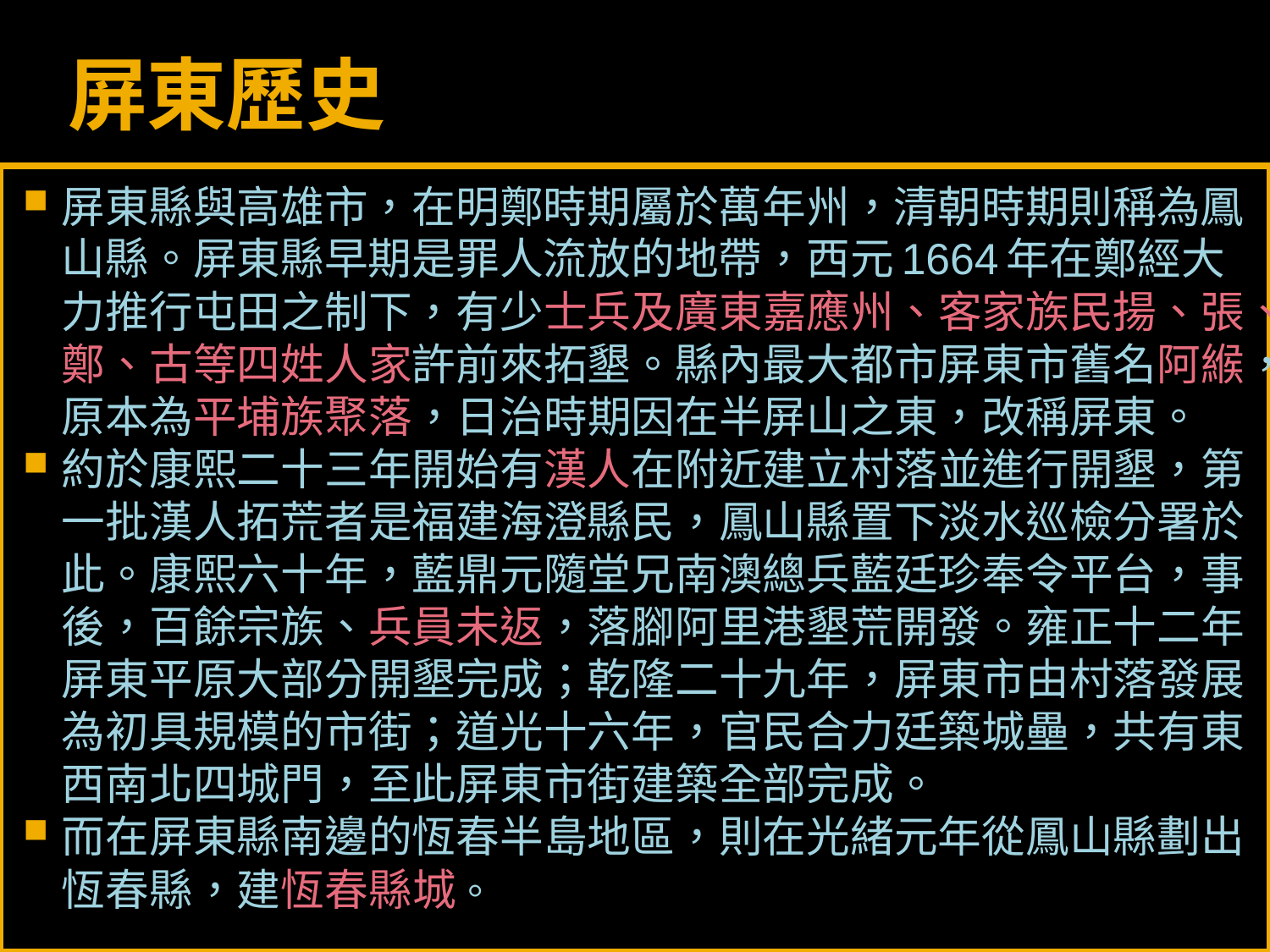

# 屏東歷史
屏東縣與高雄市，在明鄭時期屬於萬年州，清朝時期則稱為鳳山縣。屏東縣早期是罪人流放的地帶，西元1664年在鄭經大力推行屯田之制下，有少士兵及廣東嘉應州、客家族民揚、張、鄭、古等四姓人家許前來拓墾。縣內最大都市屏東市舊名阿緱，原本為平埔族聚落，日治時期因在半屏山之東，改稱屏東。
約於康熙二十三年開始有漢人在附近建立村落並進行開墾，第一批漢人拓荒者是福建海澄縣民，鳳山縣置下淡水巡檢分署於此。康熙六十年，藍鼎元隨堂兄南澳總兵藍廷珍奉令平台，事後，百餘宗族、兵員未返，落腳阿里港墾荒開發。雍正十二年屏東平原大部分開墾完成；乾隆二十九年，屏東市由村落發展為初具規模的市街；道光十六年，官民合力廷築城壘，共有東西南北四城門，至此屏東市街建築全部完成。
而在屏東縣南邊的恆春半島地區，則在光緒元年從鳳山縣劃出恆春縣，建恆春縣城。